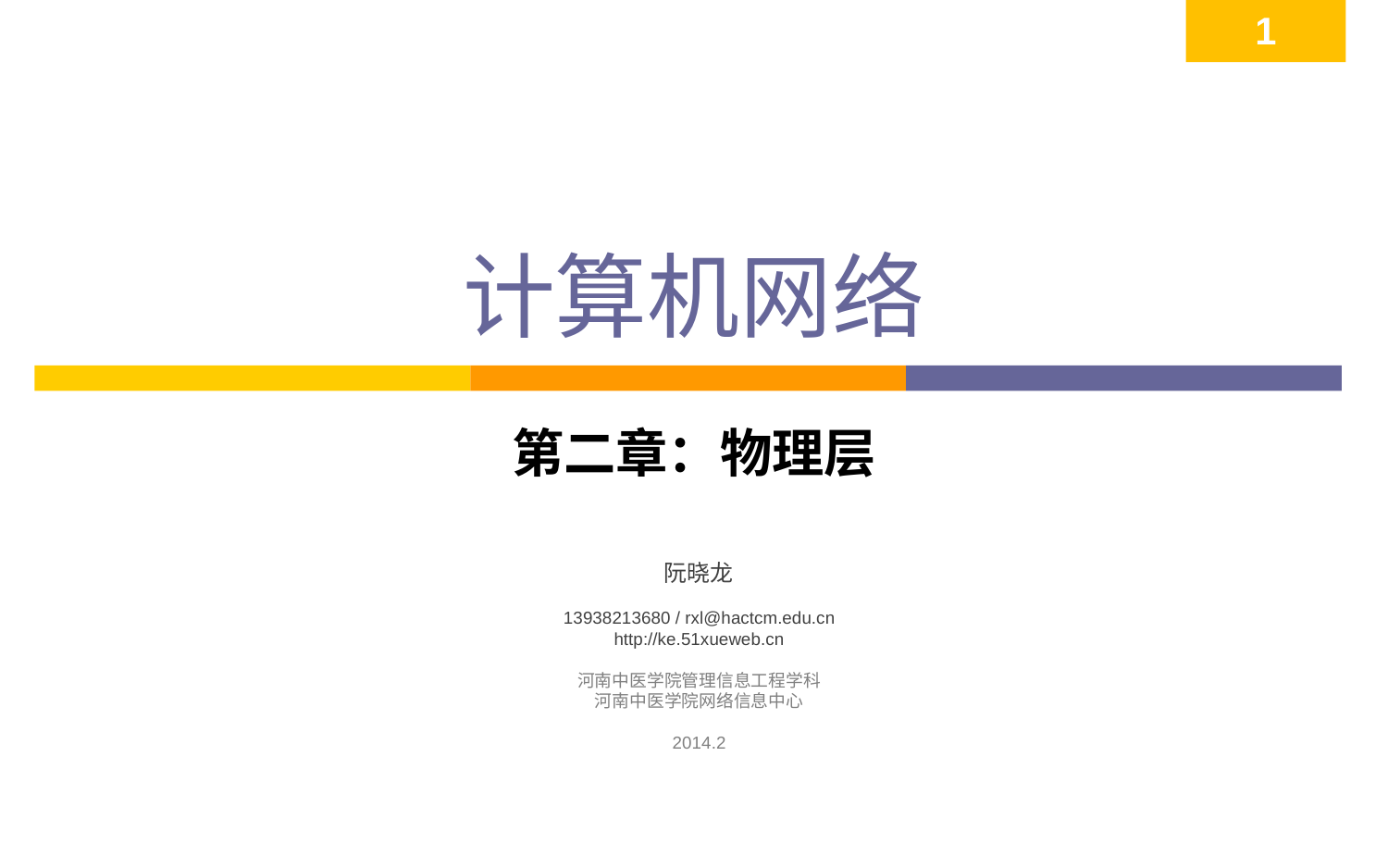

1
# 计算机网络
第二章：物理层
阮晓龙

13938213680 / rxl@hactcm.edu.cn
http://ke.51xueweb.cn

河南中医学院管理信息工程学科
河南中医学院网络信息中心

2014.2